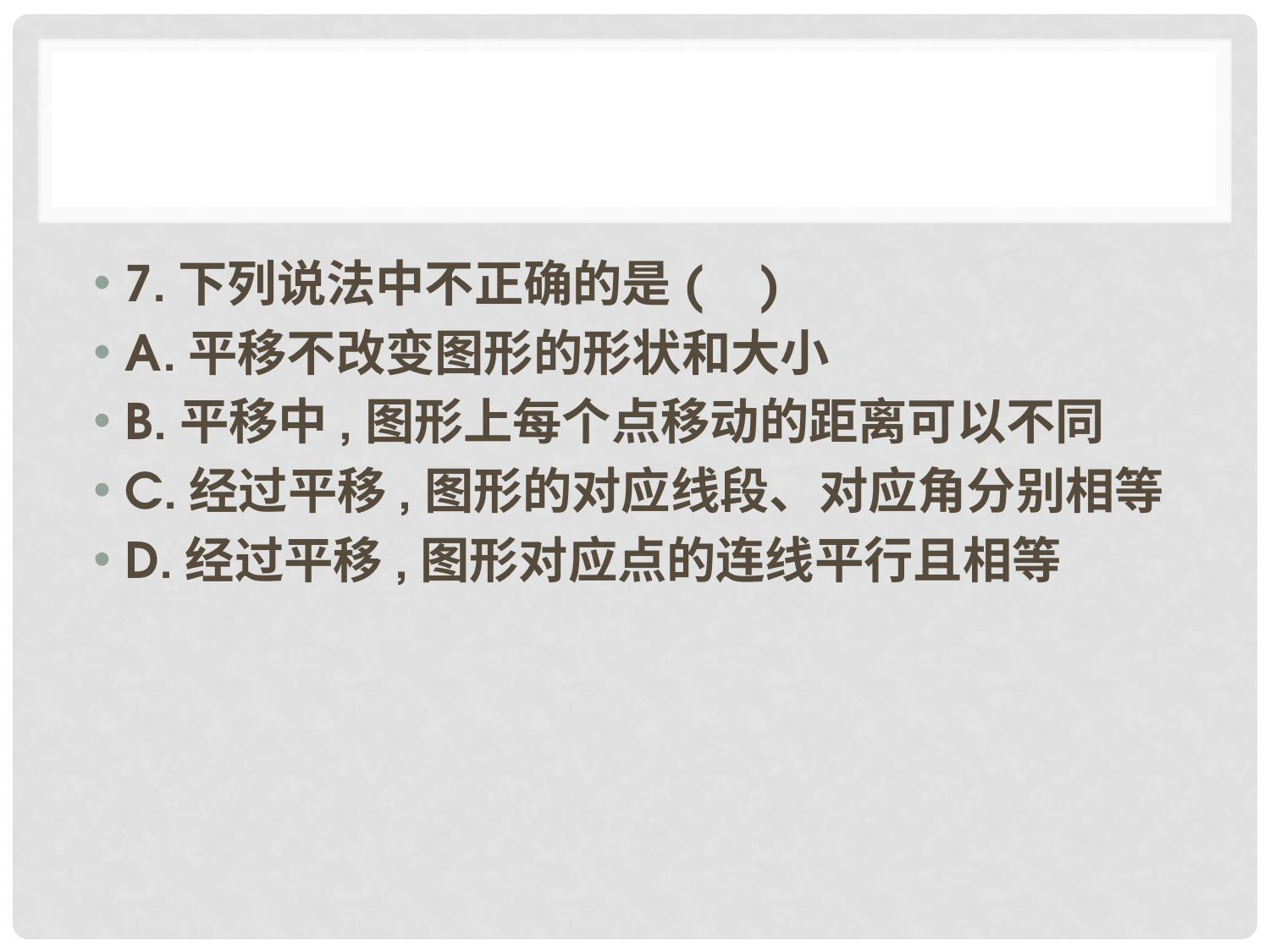

7.下列说法中不正确的是(    )
A.平移不改变图形的形状和大小
B.平移中,图形上每个点移动的距离可以不同
C.经过平移,图形的对应线段、对应角分别相等
D.经过平移,图形对应点的连线平行且相等